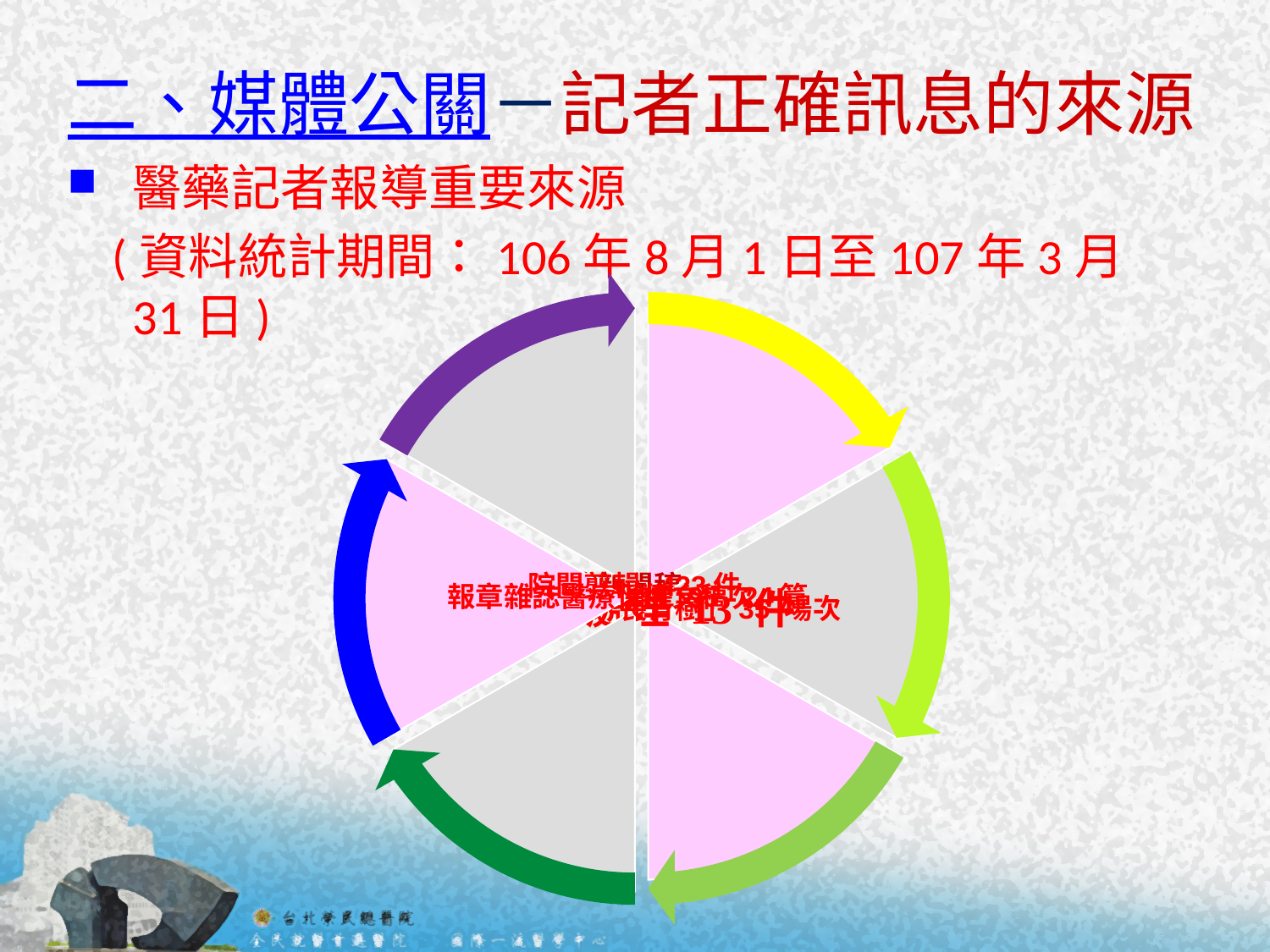

二、媒體公關－記者正確訊息的來源
醫藥記者報導重要來源
    (資料統計期間：106年8月1日至107年3月31日)
發佈新聞稿25篇
安排採訪  95次
輿情處理 13 件
支援漢聲電台「長青樹」35 場次
報章雜誌醫療保健文稿 24篇
院聞剪輯  423件